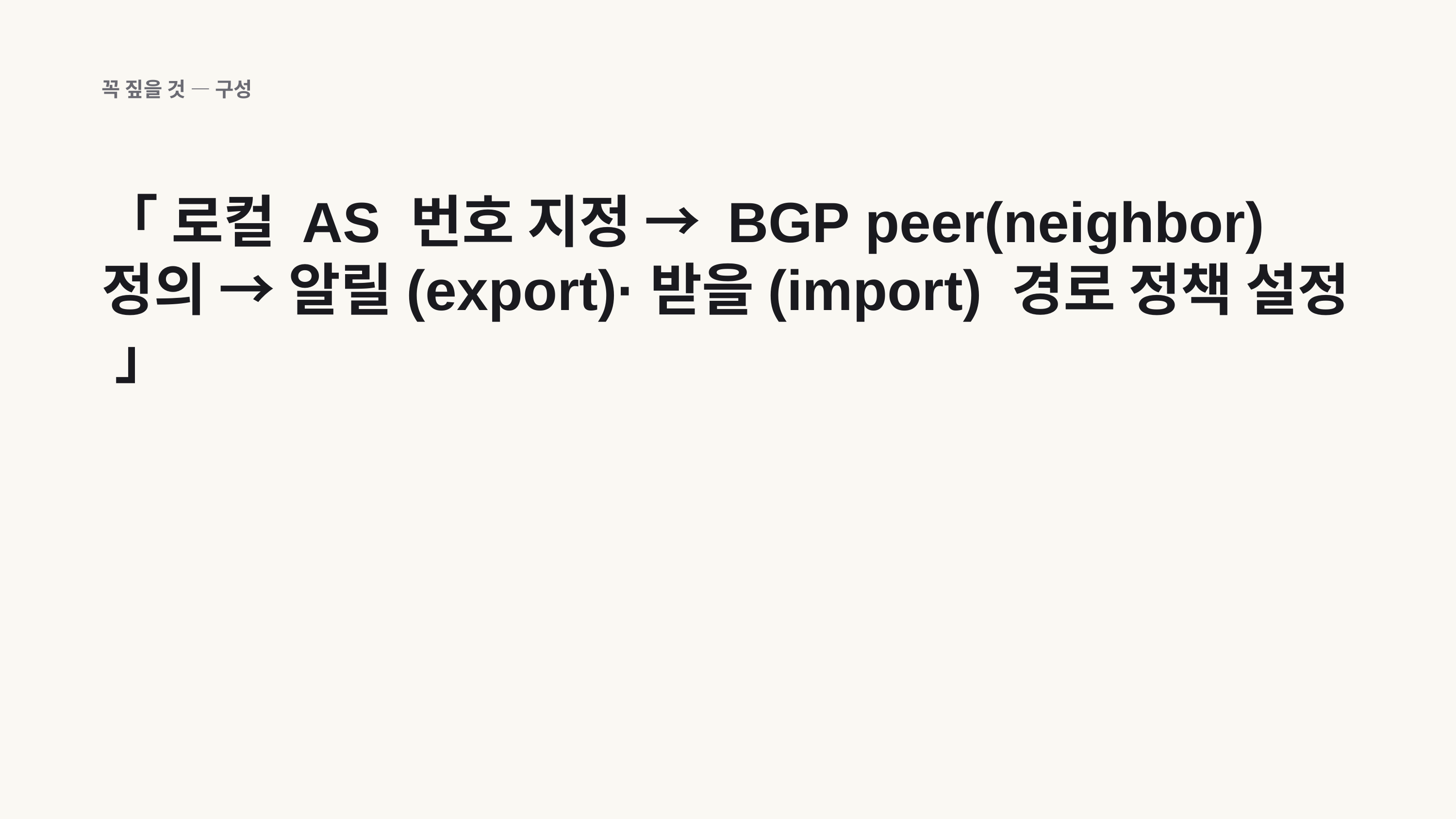

꼭 짚을 것 — 구성
「 로컬 AS 번호 지정 → BGP peer(neighbor) 정의 → 알릴(export)·받을(import) 경로 정책 설정 」